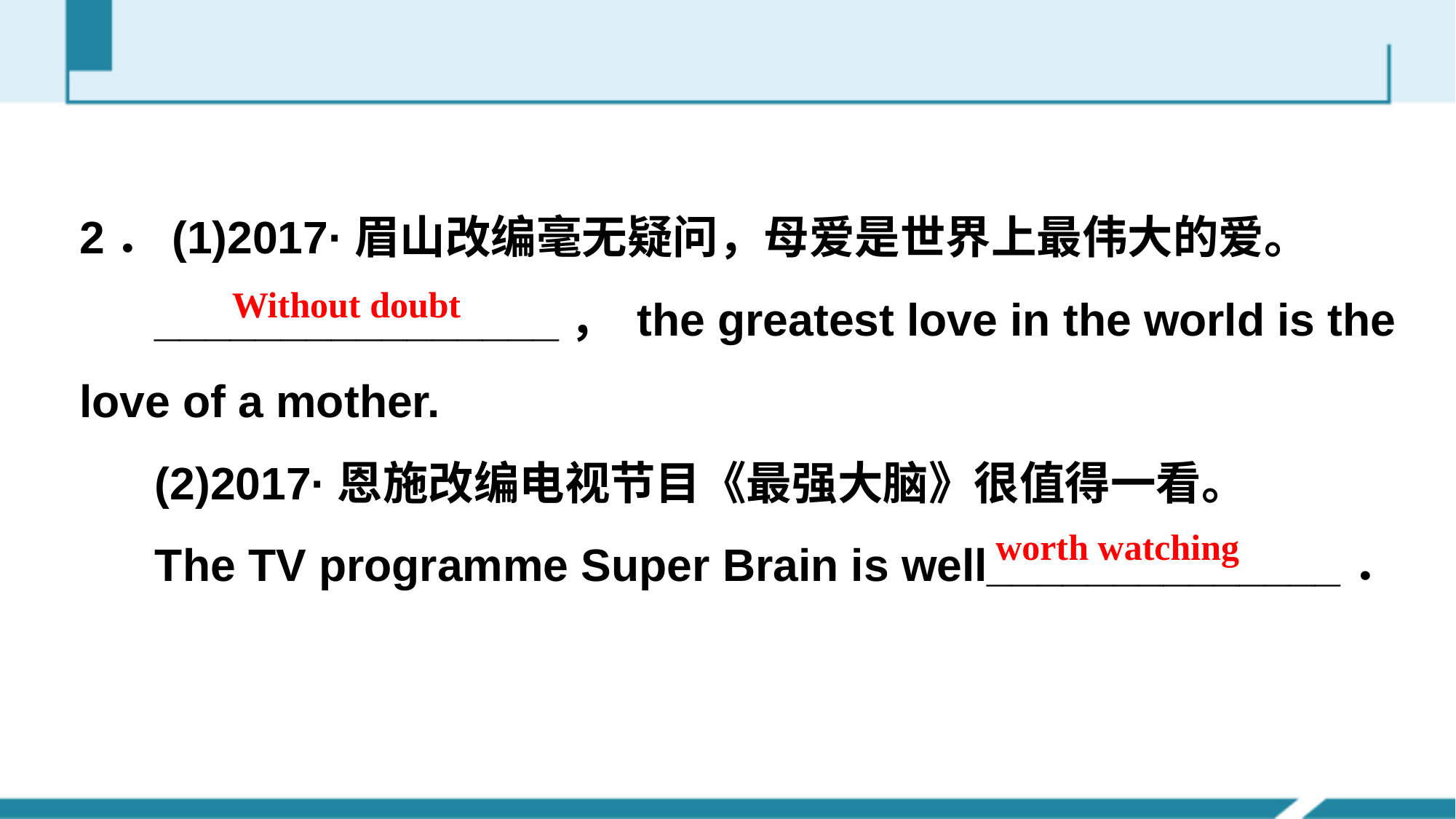

#

2．(1)2017·眉山改编毫无疑问，母爱是世界上最伟大的爱。
      ________________， the greatest love in the world is the love of a mother.
      (2)2017·恩施改编电视节目《最强大脑》很值得一看。
      The TV programme Super Brain is well______________．
Without doubt
worth watching